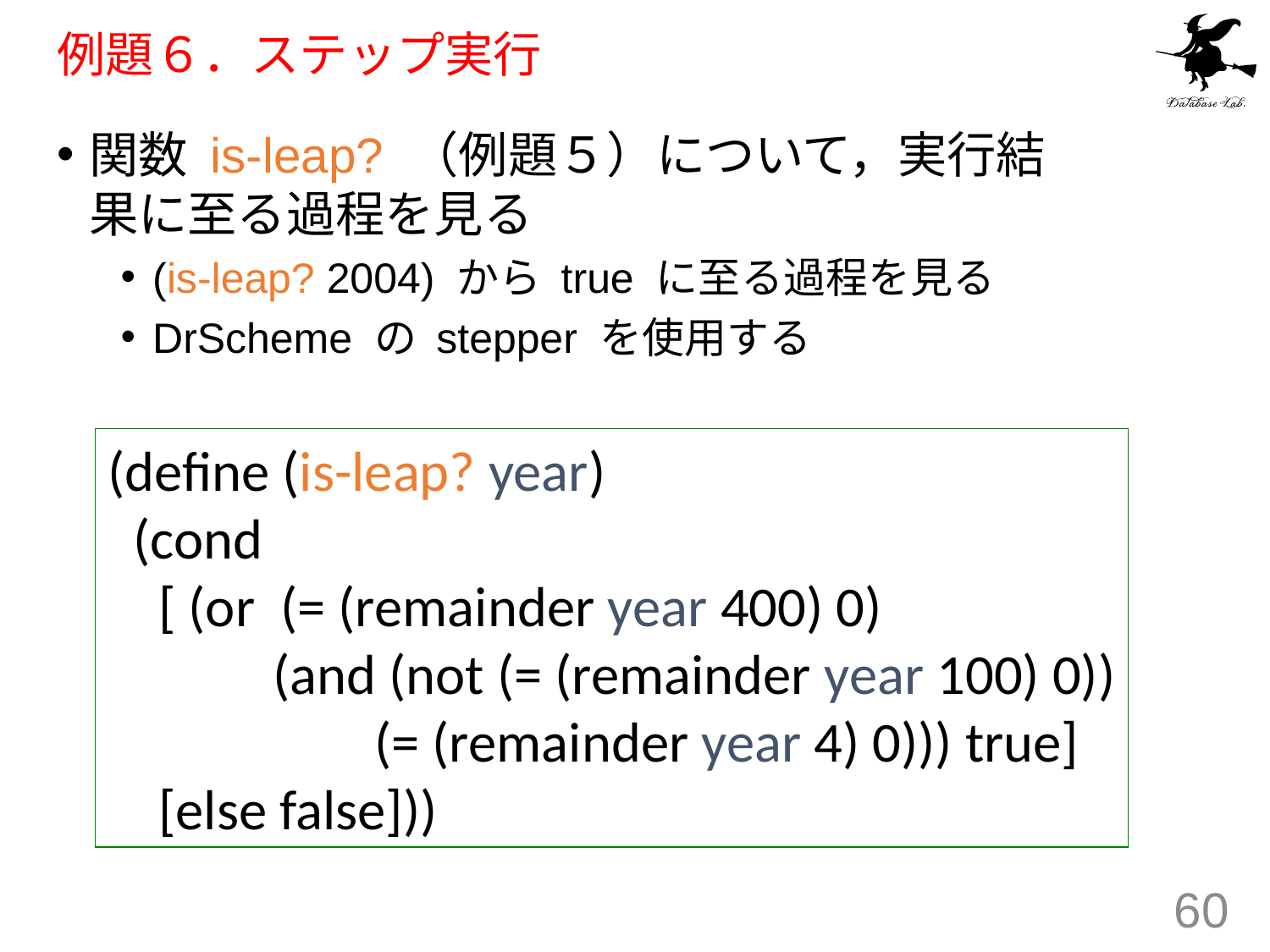

# 例題６．ステップ実行
関数 is-leap? （例題５）について，実行結果に至る過程を見る
(is-leap? 2004) から true に至る過程を見る
DrScheme の stepper を使用する

(define (is-leap? year)
  (cond
    [ (or  (= (remainder year 400) 0)
             (and (not (= (remainder year 100) 0))
                     (= (remainder year 4) 0))) true]
    [else false]))
60